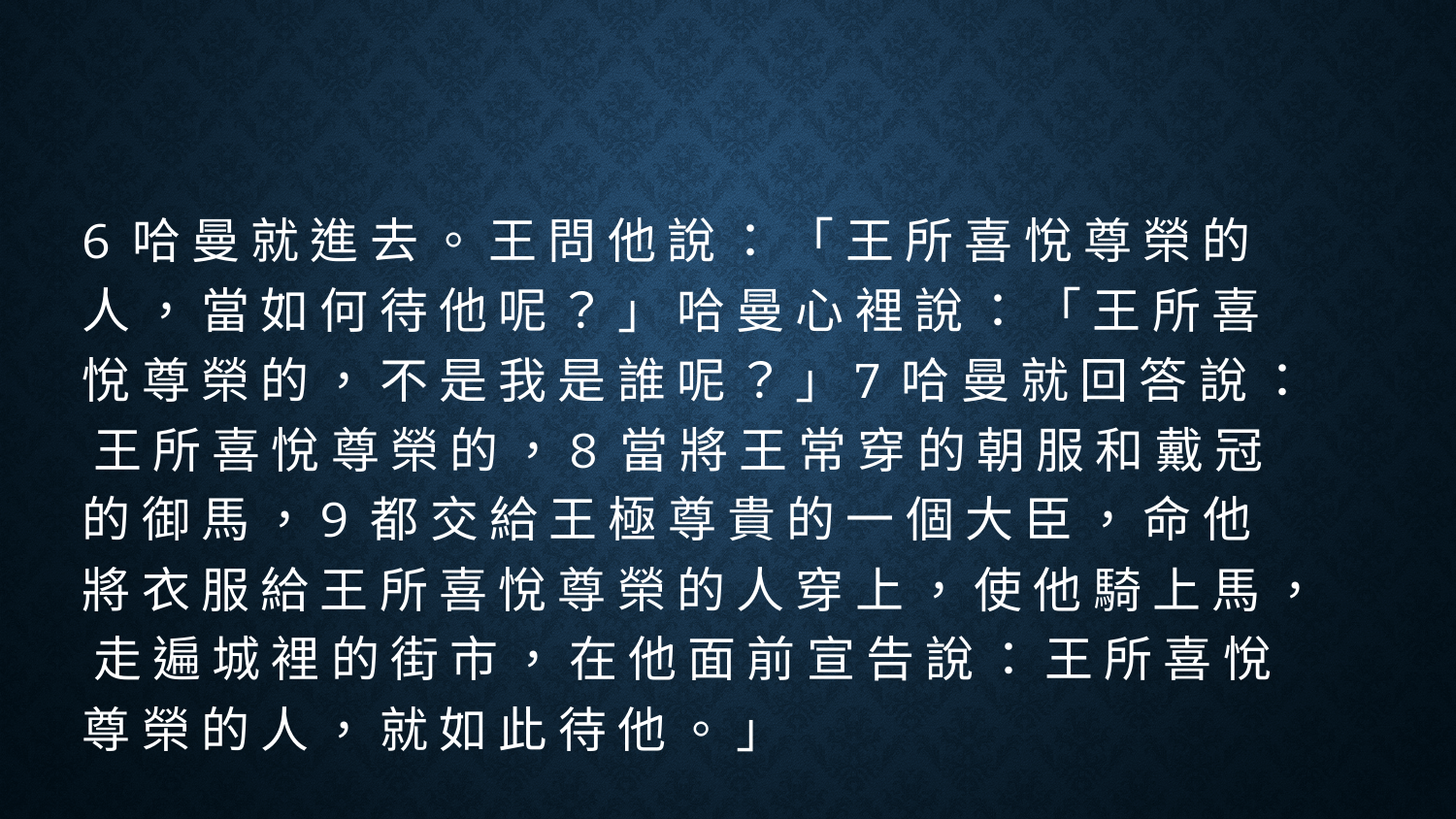

#
6 哈 曼 就 進 去 。 王 問 他 說 ： 「 王 所 喜 悅 尊 榮 的 人 ， 當 如 何 待 他 呢 ？ 」 哈 曼 心 裡 說 ： 「 王 所 喜 悅 尊 榮 的 ， 不 是 我 是 誰 呢 ？ 」7 哈 曼 就 回 答 說 ： 王 所 喜 悅 尊 榮 的 ，8 當 將 王 常 穿 的 朝 服 和 戴 冠 的 御 馬 ，9 都 交 給 王 極 尊 貴 的 一 個 大 臣 ， 命 他 將 衣 服 給 王 所 喜 悅 尊 榮 的 人 穿 上 ， 使 他 騎 上 馬 ， 走 遍 城 裡 的 街 市 ， 在 他 面 前 宣 告 說 ： 王 所 喜 悅 尊 榮 的 人 ， 就 如 此 待 他 。 」